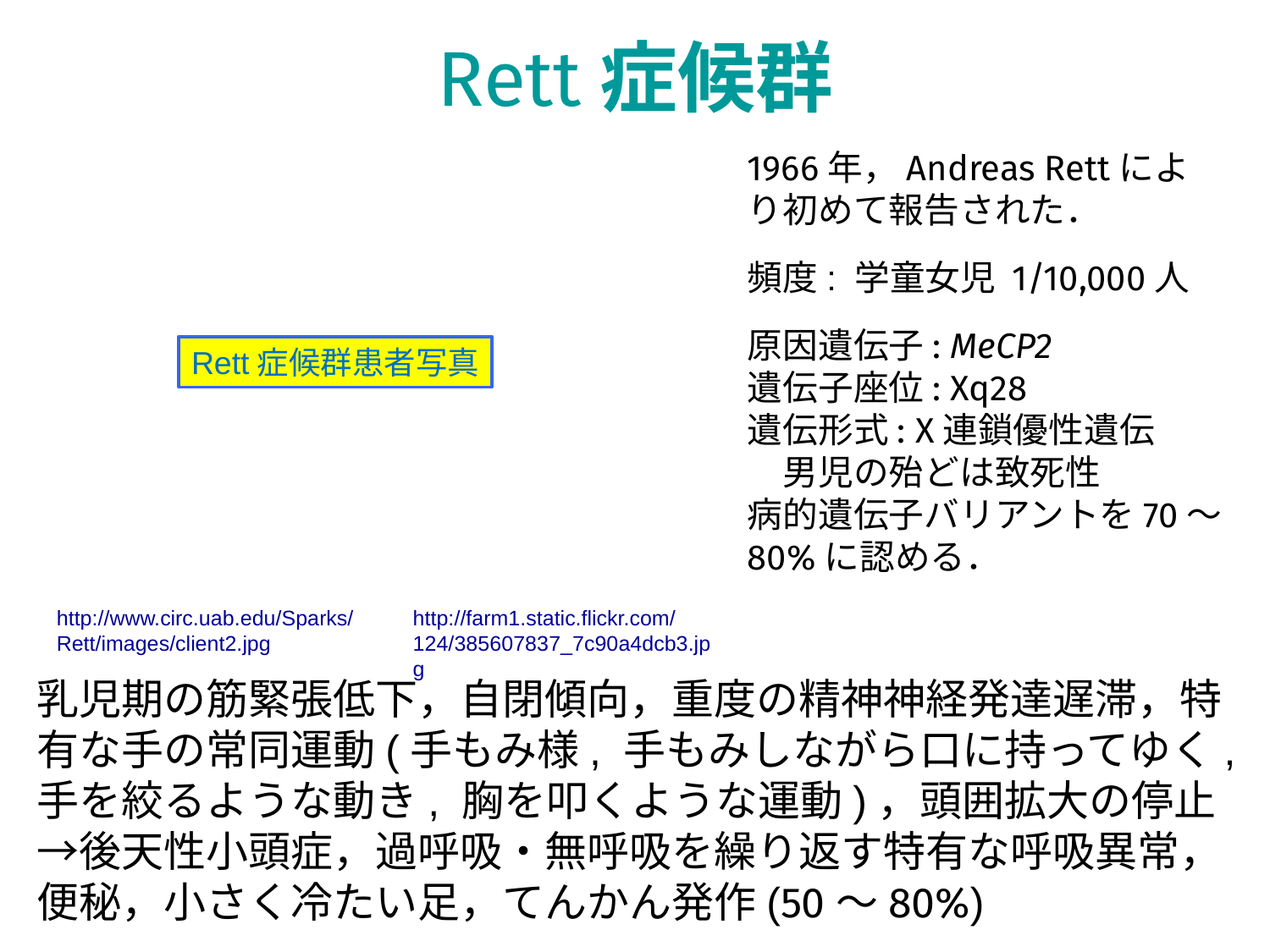

Rett症候群

1966年，Andreas Rettにより初めて報告された．

頻度: 学童女児 1/10,000人

原因遺伝子: MeCP2
遺伝子座位: Xq28
遺伝形式: X連鎖優性遺伝
　男児の殆どは致死性
病的遺伝子バリアントを70～80%に認める．
Rett症候群患者写真
http://www.circ.uab.edu/Sparks/Rett/images/client2.jpg
http://farm1.static.flickr.com/124/385607837_7c90a4dcb3.jpg
乳児期の筋緊張低下，自閉傾向，重度の精神神経発達遅滞，特有な手の常同運動(手もみ様, 手もみしながら口に持ってゆく, 手を絞るような動き, 胸を叩くような運動)，頭囲拡大の停止→後天性小頭症，過呼吸・無呼吸を繰り返す特有な呼吸異常，便秘，小さく冷たい足，てんかん発作(50～80%)